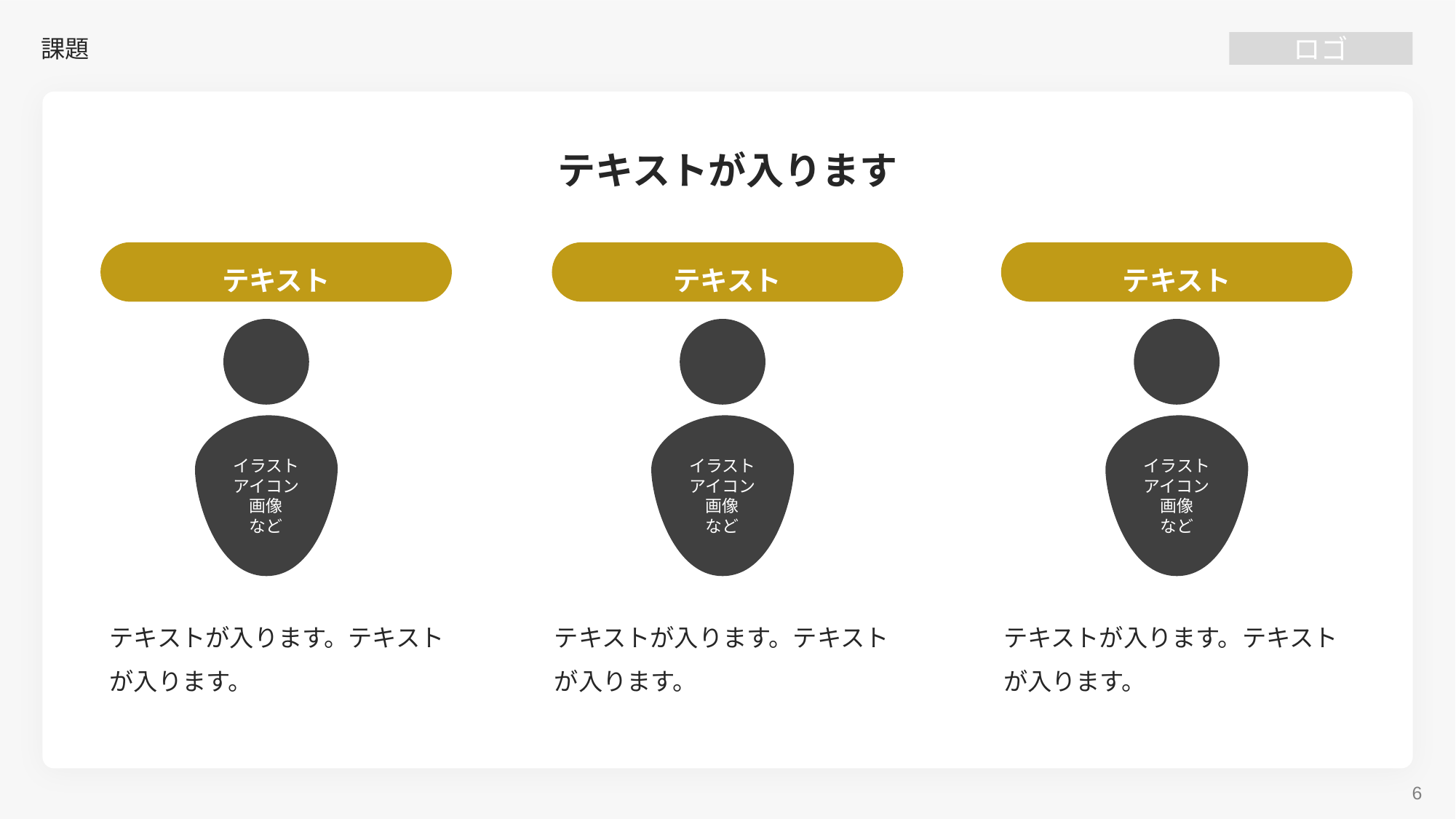

# 課題
テキストが入ります
テキスト
テキスト
テキスト

イラスト
アイコン
画像
など

イラスト
アイコン
画像
など

イラスト
アイコン
画像
など
テキストが入ります。テキストが入ります。
テキストが入ります。テキストが入ります。
テキストが入ります。テキストが入ります。